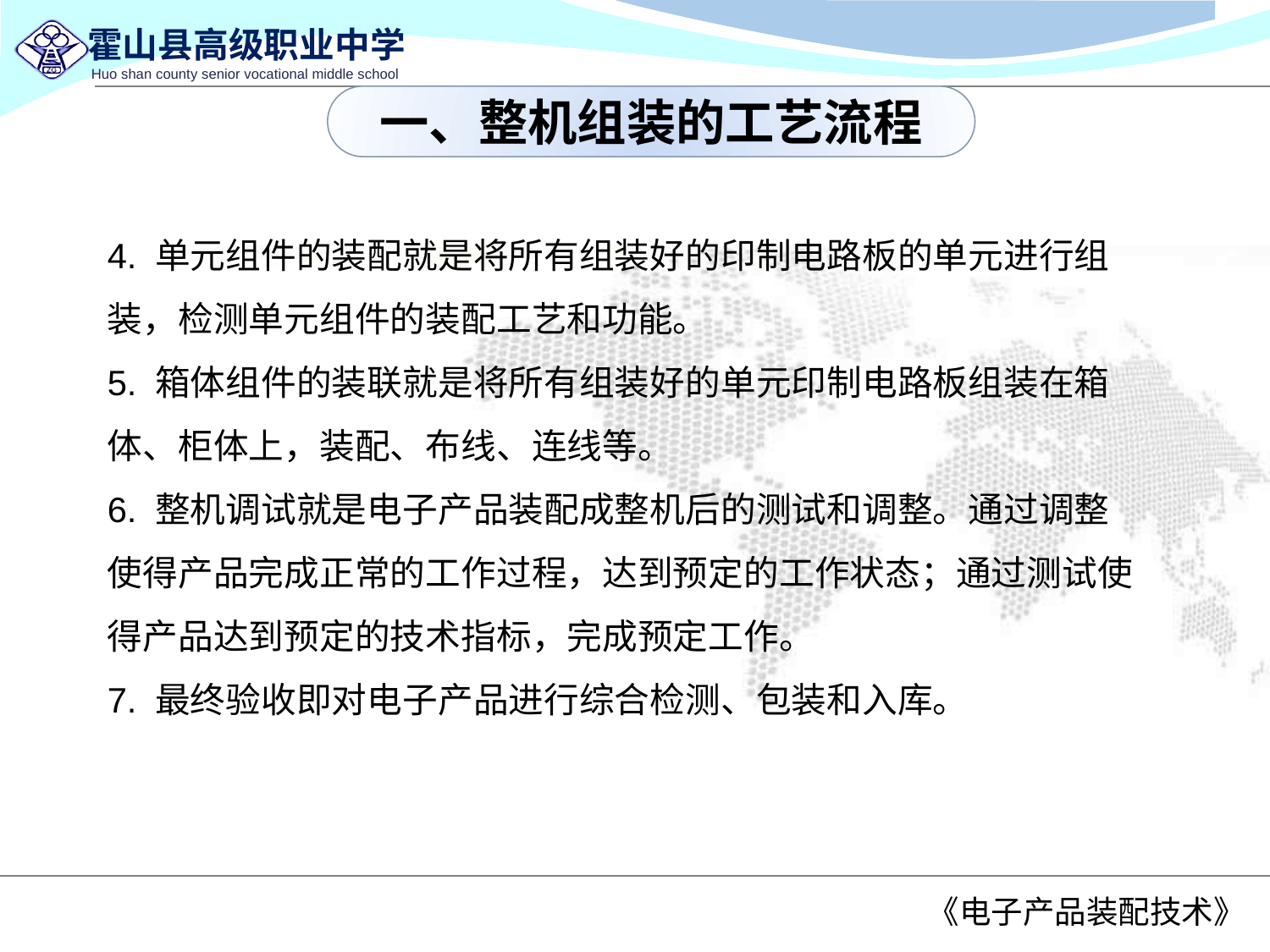

一、整机组装的工艺流程
4. 单元组件的装配就是将所有组装好的印制电路板的单元进行组装，检测单元组件的装配工艺和功能。
5. 箱体组件的装联就是将所有组装好的单元印制电路板组装在箱体、柜体上，装配、布线、连线等。
6. 整机调试就是电子产品装配成整机后的测试和调整。通过调整使得产品完成正常的工作过程，达到预定的工作状态；通过测试使得产品达到预定的技术指标，完成预定工作。
7. 最终验收即对电子产品进行综合检测、包装和入库。